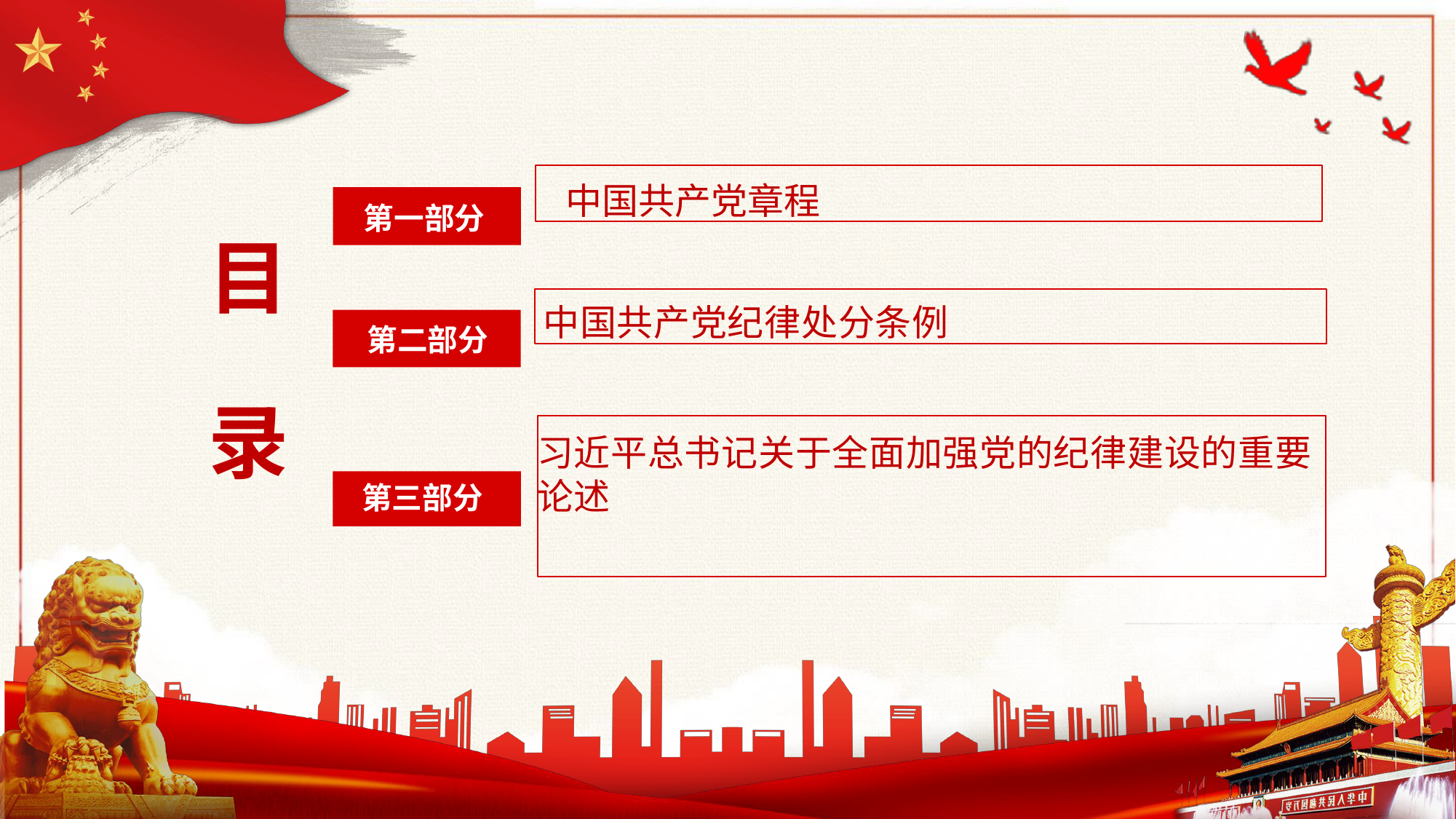

中国共产党章程
第一部分
# 目
中国共产党纪律处分条例

第二部分
录

习近平总书记关于全面加强党的纪律建设的重要论述

第三部分